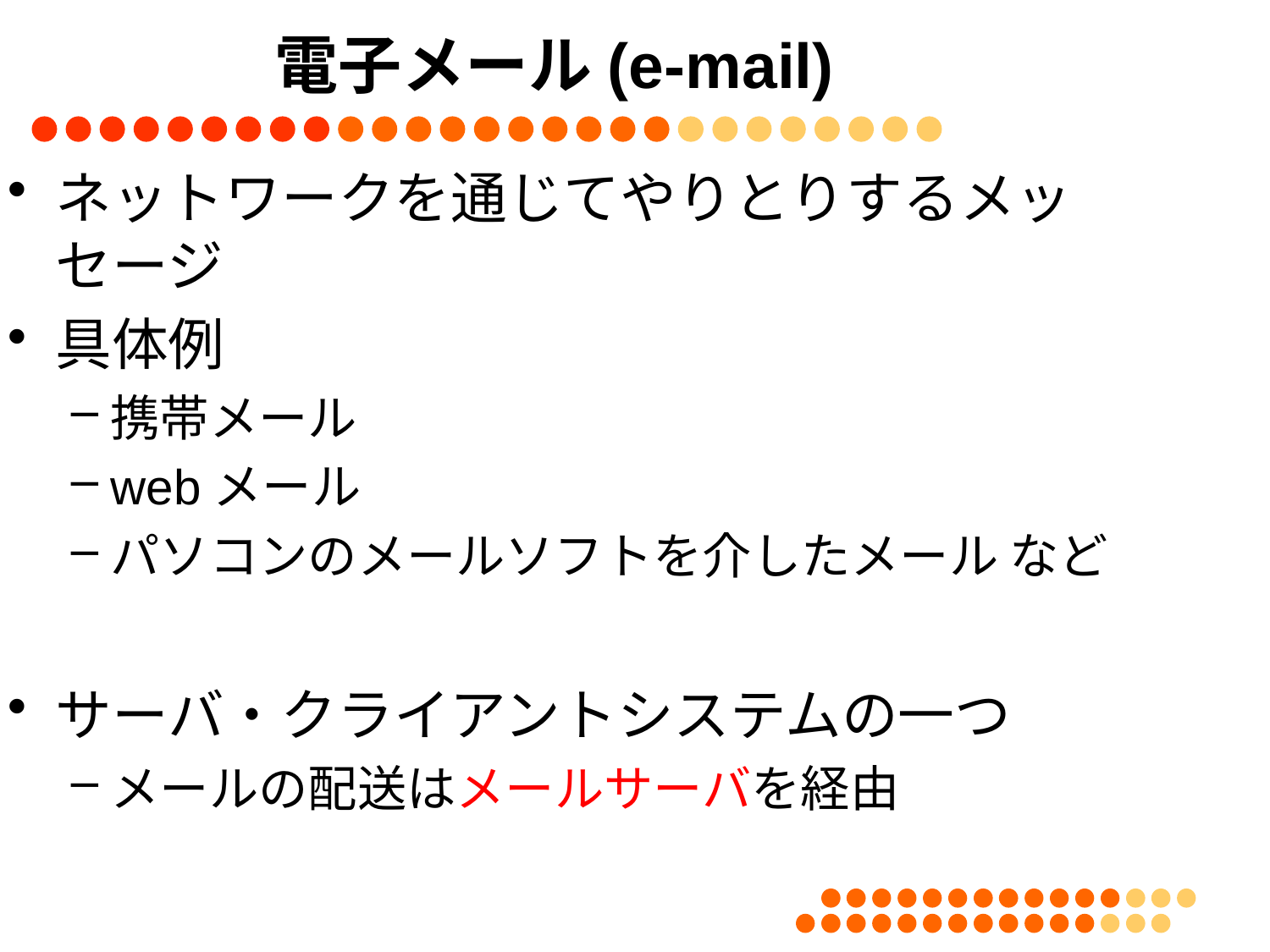

# 電子メール(e-mail)
ネットワークを通じてやりとりするメッセージ
具体例
携帯メール
webメール
パソコンのメールソフトを介したメール など

サーバ・クライアントシステムの一つ
メールの配送はメールサーバを経由